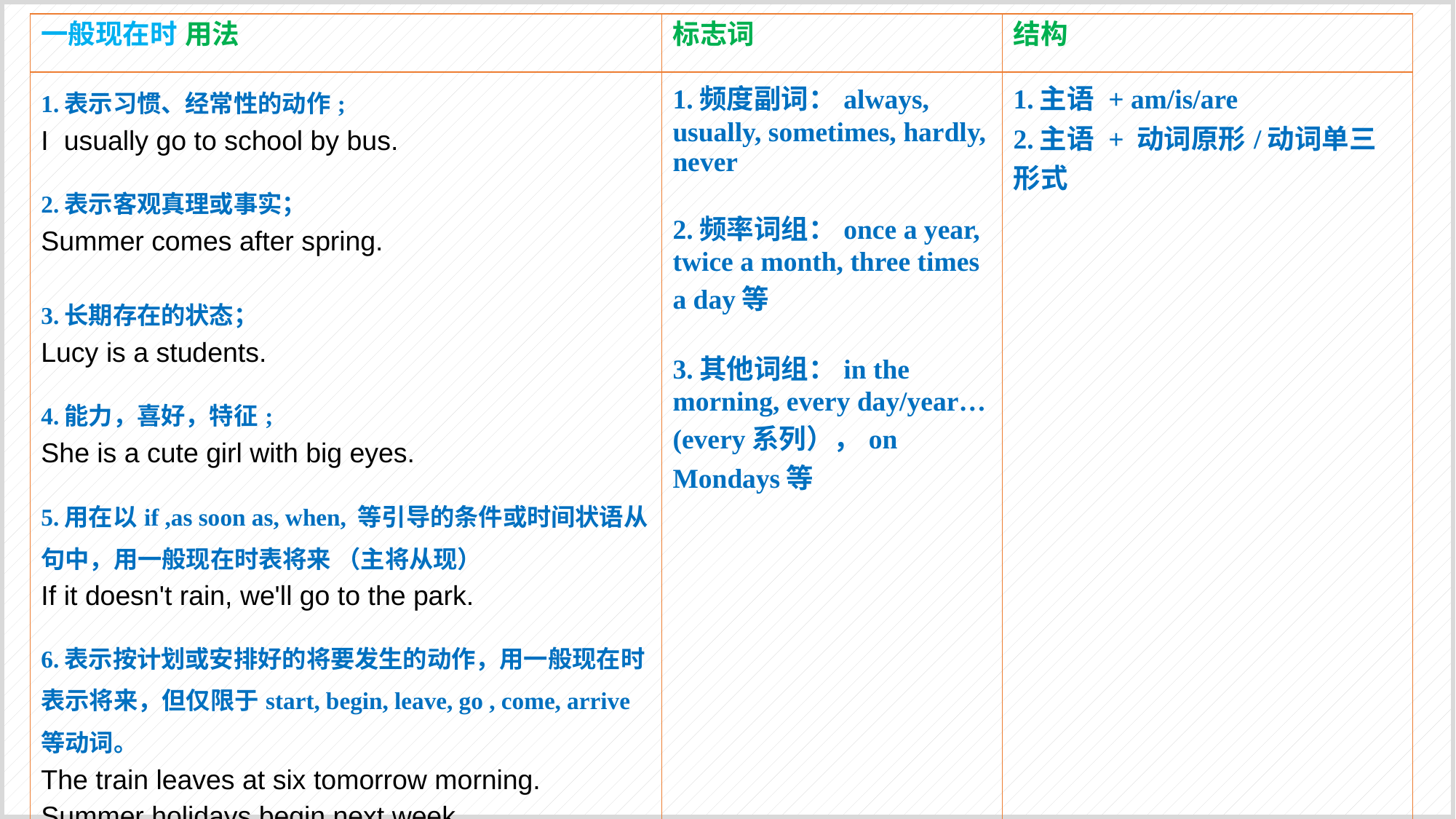

| 一般现在时 用法 | 标志词 | 结构 |
| --- | --- | --- |
| 1.表示习惯、经常性的动作; I usually go to school by bus. 2.表示客观真理或事实； Summer comes after spring. 3.长期存在的状态； Lucy is a students. 4.能力，喜好，特征; She is a cute girl with big eyes. 5.用在以if ,as soon as, when, 等引导的条件或时间状语从句中，用一般现在时表将来 （主将从现） If it doesn't rain, we'll go to the park. 6.表示按计划或安排好的将要发生的动作，用一般现在时表示将来，但仅限于start, begin, leave, go , come, arrive等动词。 The train leaves at six tomorrow morning. Summer holidays begin next week. | 1.频度副词：always, usually, sometimes, hardly, never 2.频率词组：once a year, twice a month, three times a day等 3.其他词组：in the morning, every day/year… (every系列），on Mondays等 | 1.主语 + am/is/are 2.主语 + 动词原形/动词单三形式 |